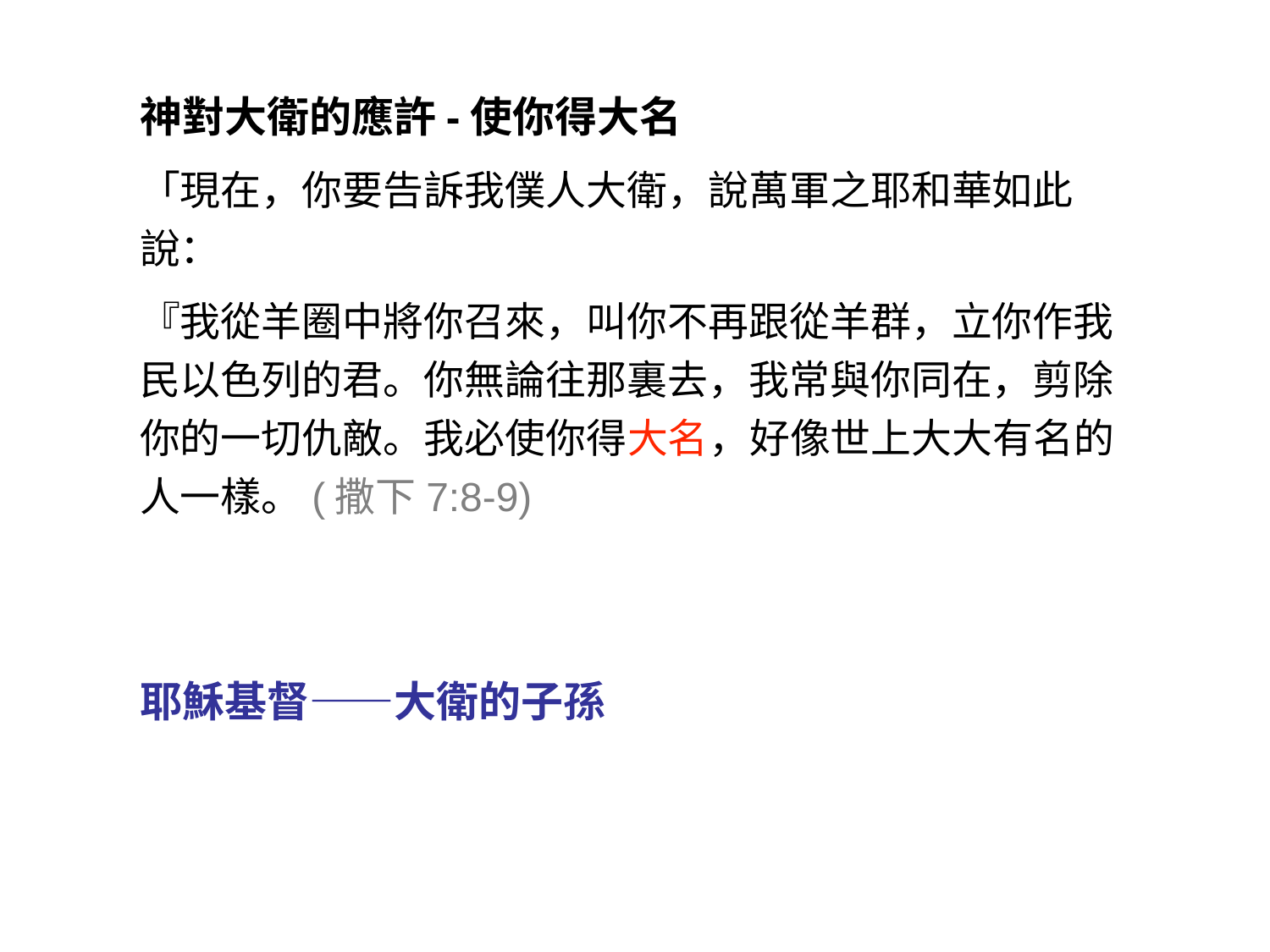

神對大衛的應許-使你得大名
「現在，你要告訴我僕人大衛，說萬軍之耶和華如此說：
『我從羊圈中將你召來，叫你不再跟從羊群，立你作我民以色列的君。你無論往那裏去，我常與你同在，剪除你的一切仇敵。我必使你得大名，好像世上大大有名的人一樣。(撒下7:8-9)
耶穌基督——大衛的子孫